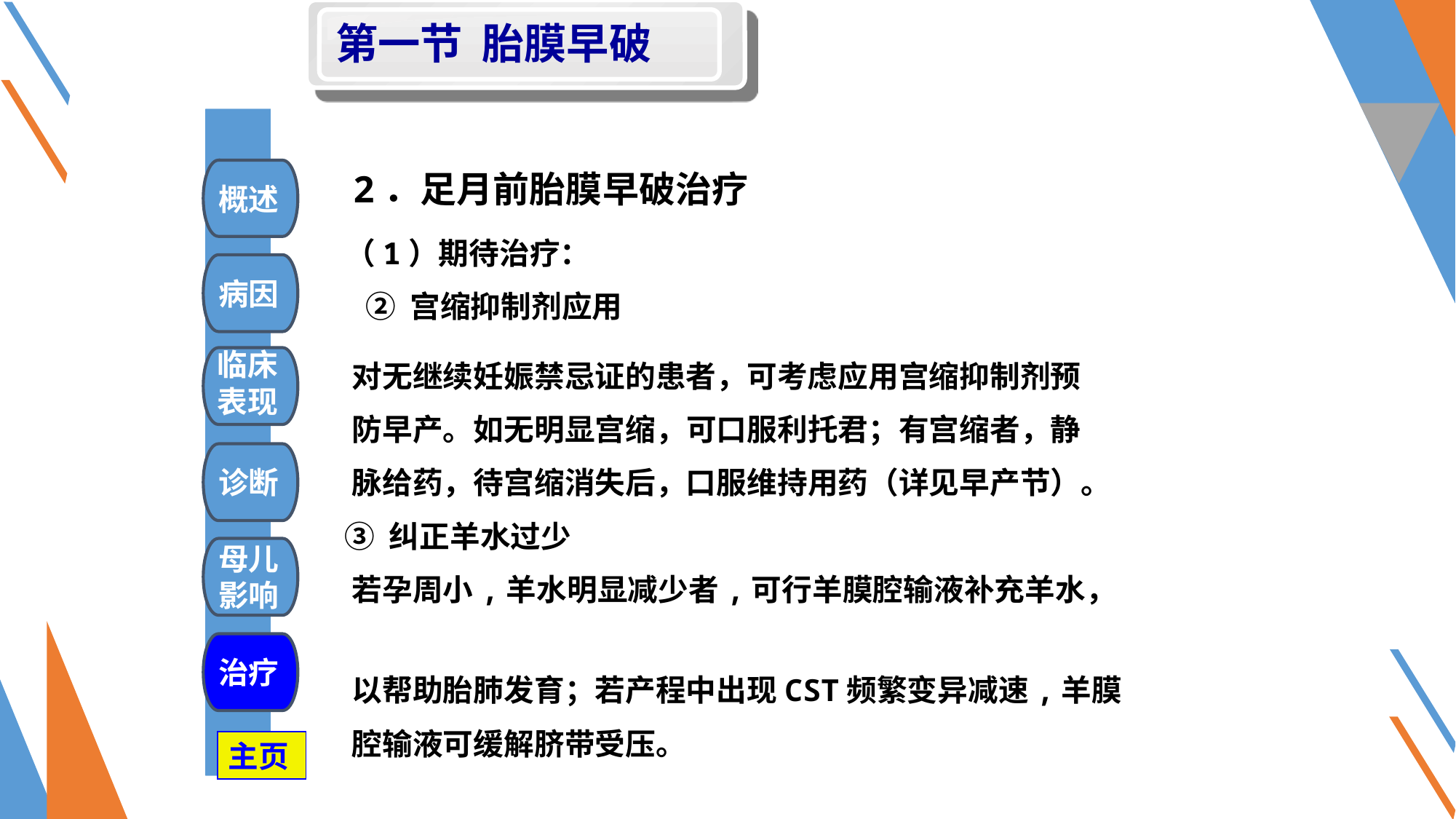

第一节  胎膜早破

  2．足月前胎膜早破治疗
   （1）期待治疗：
       ② 宫缩抑制剂应用

概述
病因
临床
表现

    对无继续妊娠禁忌证的患者，可考虑应用宫缩抑制剂预
    防早产。如无明显宫缩，可口服利托君；有宫缩者，静
    脉给药，待宫缩消失后，口服维持用药（详见早产节）。
    ③ 纠正羊水过少
    若孕周小,羊水明显减少者,可行羊膜腔输液补充羊水，
    以帮助胎肺发育；若产程中出现CST频繁变异减速,羊膜
    腔输液可缓解脐带受压。

诊断
母儿
影响
治疗
主页